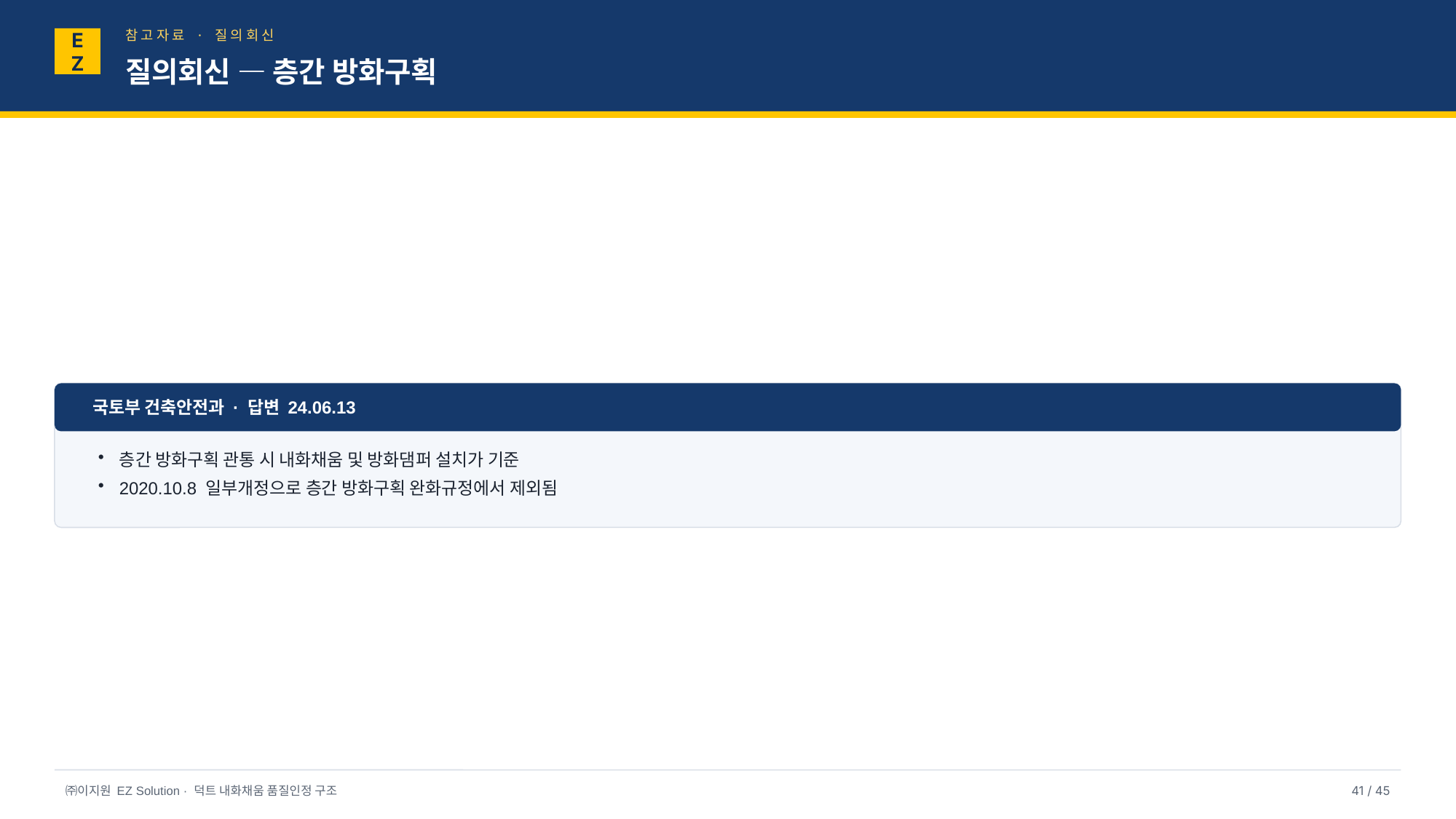

참고자료 · 질의회신

EZ
질의회신 — 층간 방화구획

국토부 건축안전과 · 답변 24.06.13
층간 방화구획 관통 시 내화채움 및 방화댐퍼 설치가 기준
2020.10.8 일부개정으로 층간 방화구획 완화규정에서 제외됨

㈜이지원 EZ Solution · 덕트 내화채움 품질인정 구조
41 / 45